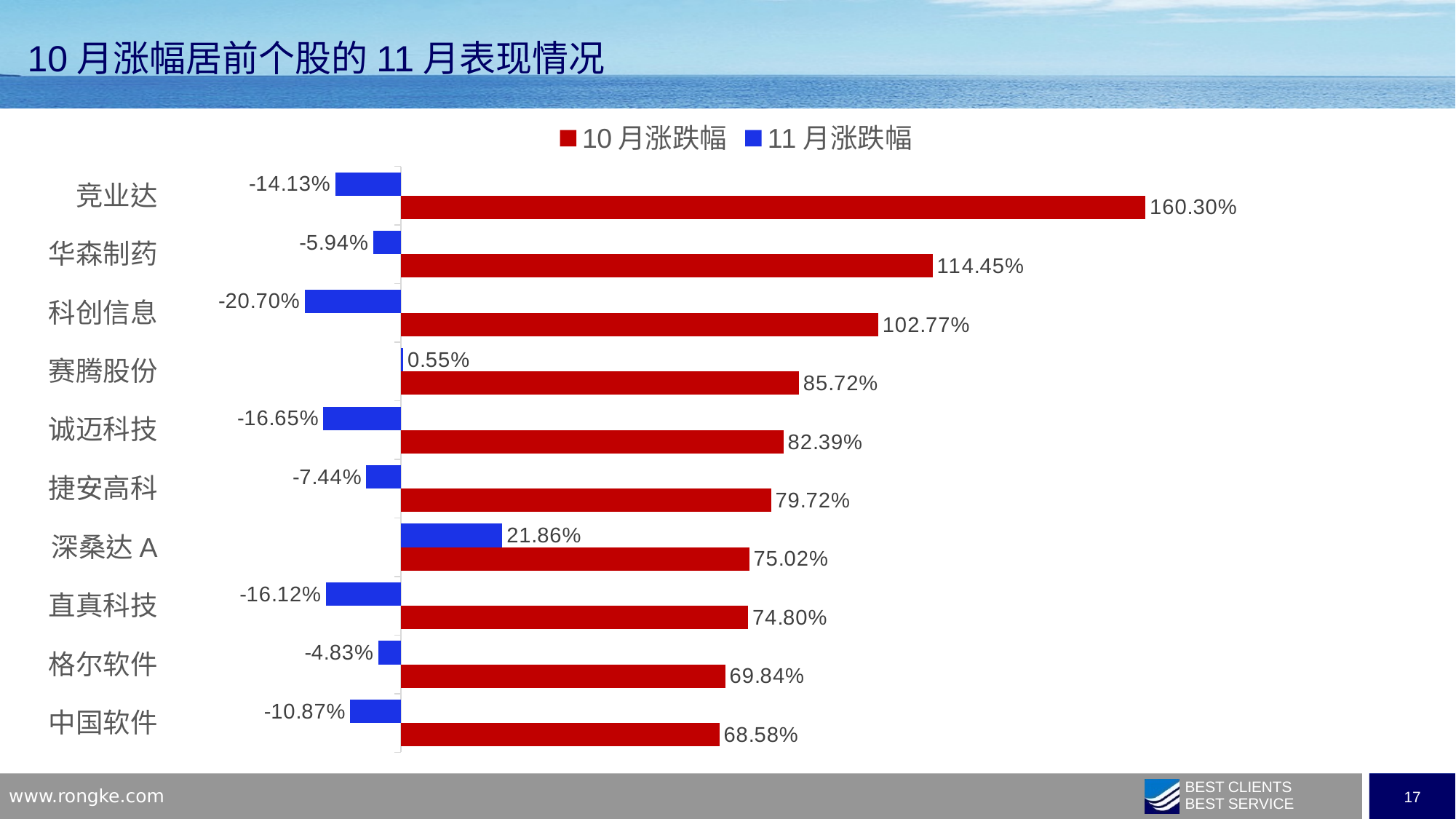

10月涨幅居前个股的11月表现情况

### Chart

| Category | 11月涨跌幅 | 10月涨跌幅 |
|---|---|---|
| 竞业达 | -0.14127499999999998 | 1.602975 |
| 华森制药 | -0.059425 | 1.1444809999999999 |
| 科创信息 | -0.20702 | 1.027744 |
| 赛腾股份 | 0.005453 | 0.8572150000000001 |
| 诚迈科技 | -0.16653600000000002 | 0.823865 |
| 捷安高科 | -0.074362 | 0.797203 |
| 深桑达A | 0.21855899999999998 | 0.750206 |
| 直真科技 | -0.161215 | 0.747958 |
| 格尔软件 | -0.048272 | 0.6983809999999999 |
| 中国软件 | -0.10869300000000001 | 0.6857869999999999 |